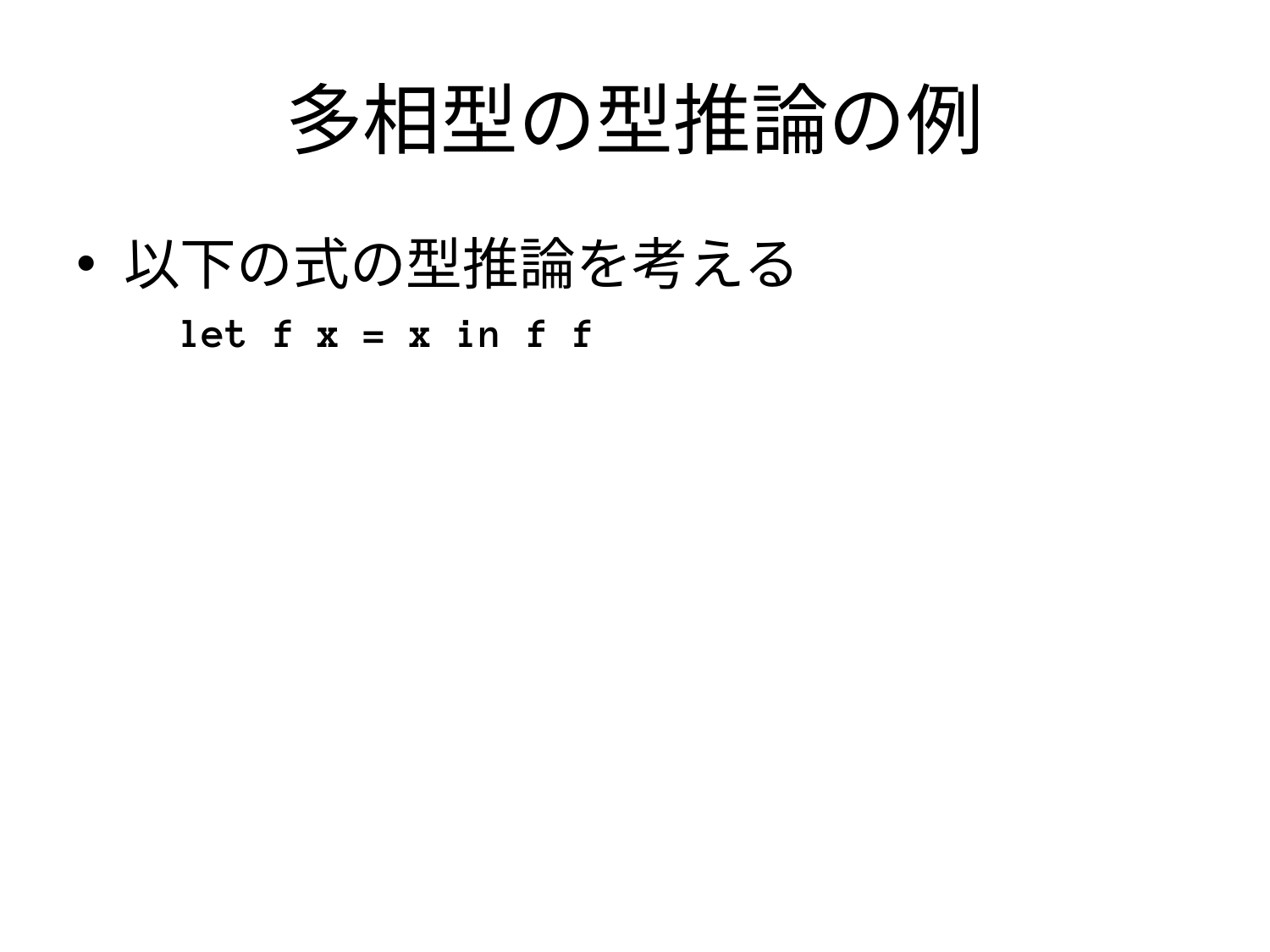

# 多相型の型推論の例
以下の式の型推論を考える
let f x = x in f f